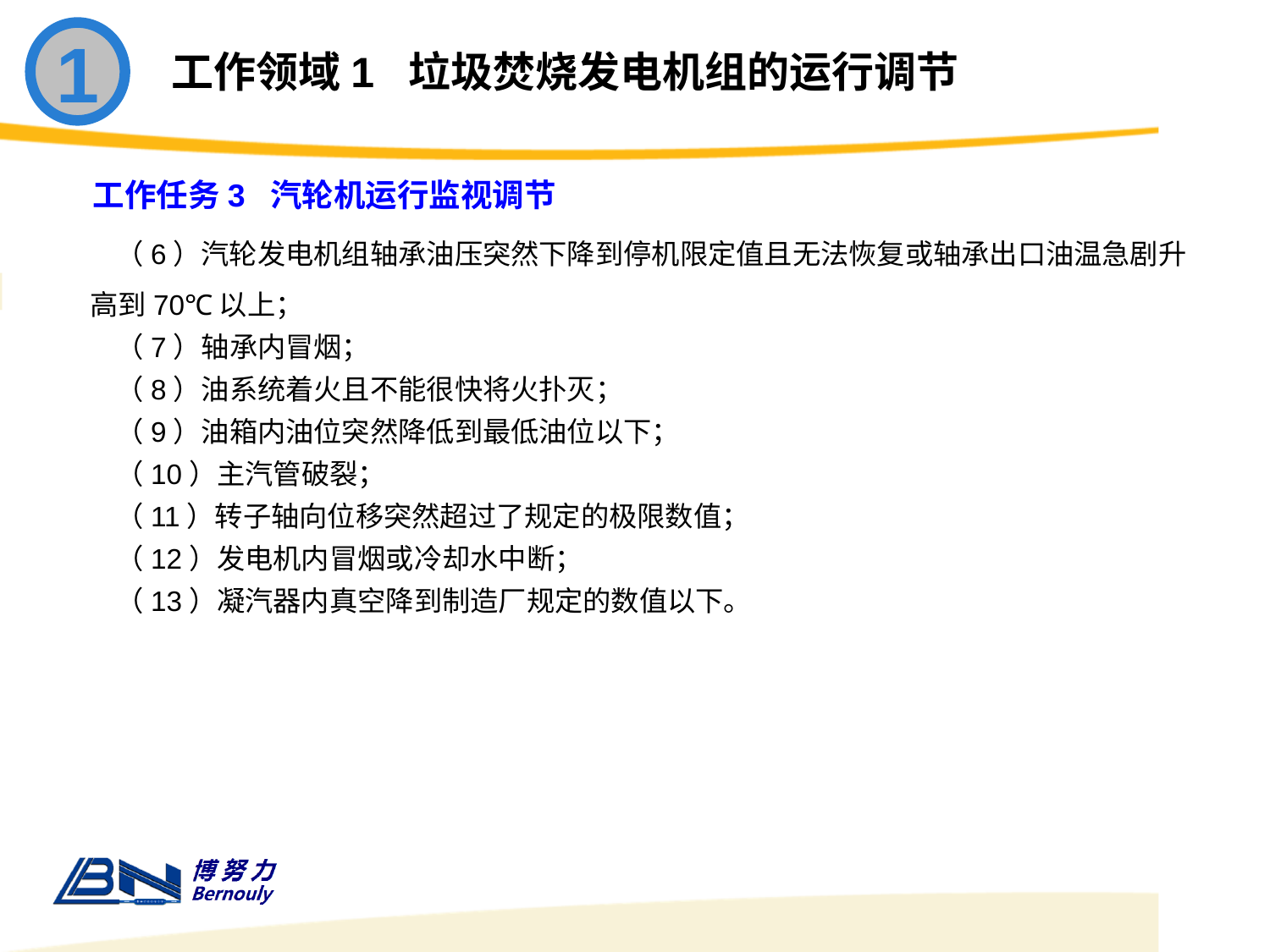

1
工作领域1  垃圾焚烧发电机组的运行调节
工作任务3  汽轮机运行监视调节
   （6）汽轮发电机组轴承油压突然下降到停机限定值且无法恢复或轴承出口油温急剧升高到70℃以上；
   （7）轴承内冒烟；
   （8）油系统着火且不能很快将火扑灭；
   （9）油箱内油位突然降低到最低油位以下；
   （10）主汽管破裂；
   （11）转子轴向位移突然超过了规定的极限数值；
   （12）发电机内冒烟或冷却水中断；
   （13）凝汽器内真空降到制造厂规定的数值以下。